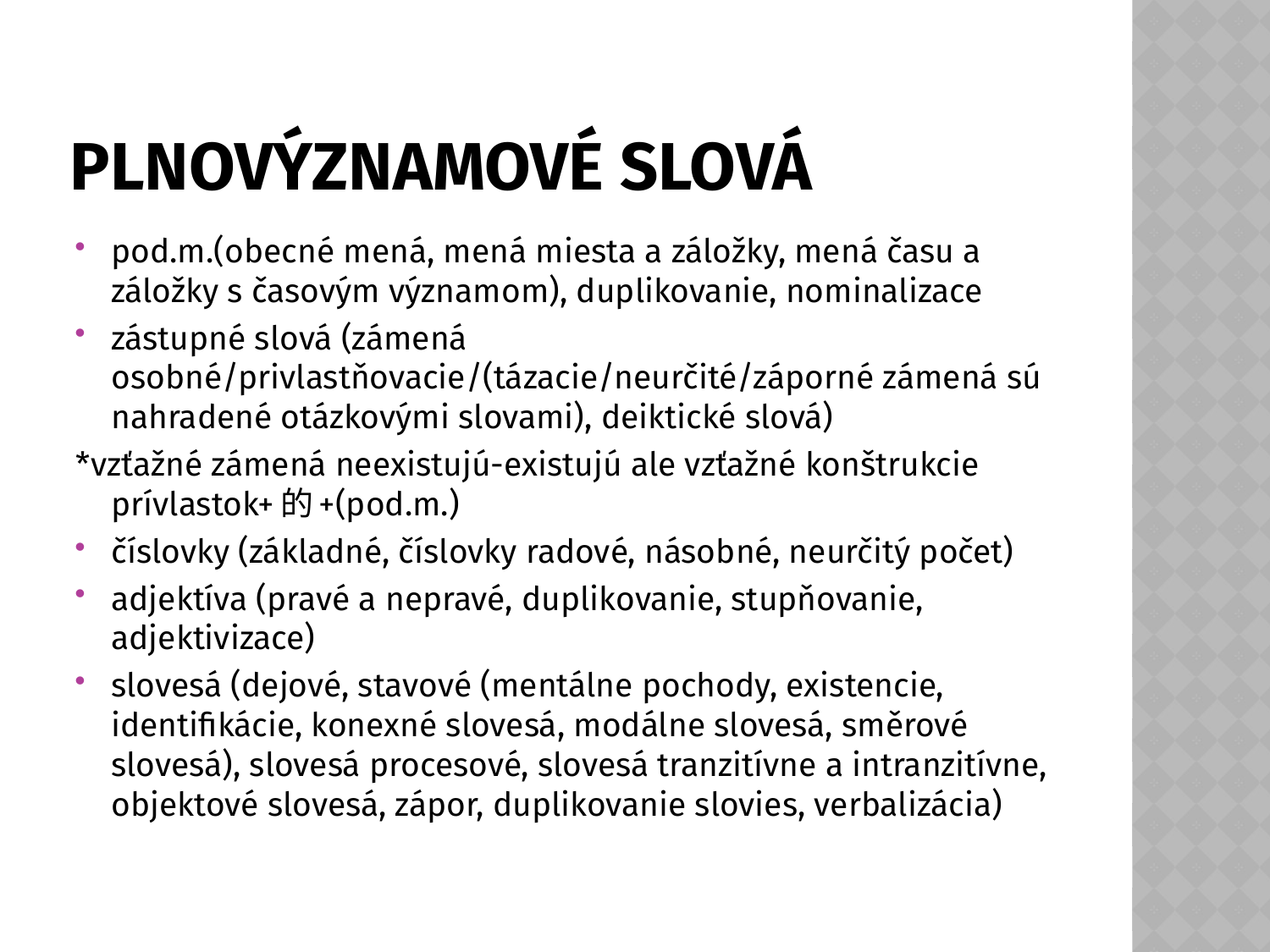

# Plnovýznamové slová
pod.m.(obecné mená, mená miesta a záložky, mená času a záložky s časovým významom), duplikovanie, nominalizace
zástupné slová (zámená osobné/privlastňovacie/(tázacie/neurčité/záporné zámená sú nahradené otázkovými slovami), deiktické slová)
*vzťažné zámená neexistujú-existujú ale vzťažné konštrukcie prívlastok+的+(pod.m.)
číslovky (základné, číslovky radové, násobné, neurčitý počet)
adjektíva (pravé a nepravé, duplikovanie, stupňovanie, adjektivizace)
slovesá (dejové, stavové (mentálne pochody, existencie, identifikácie, konexné slovesá, modálne slovesá, směrové slovesá), slovesá procesové, slovesá tranzitívne a intranzitívne, objektové slovesá, zápor, duplikovanie slovies, verbalizácia)